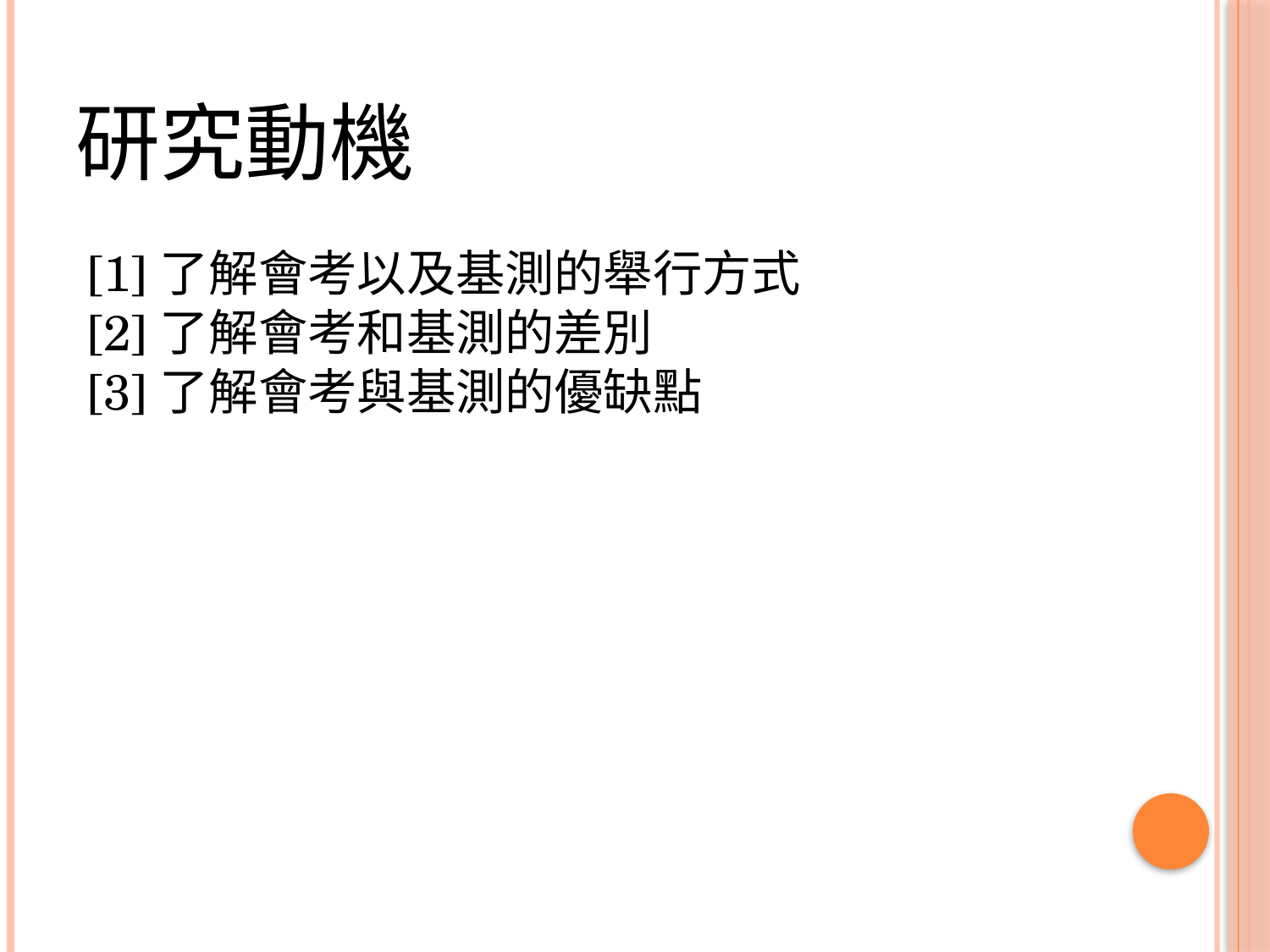

# 研究動機
[1]了解會考以及基測的舉行方式
[2]了解會考和基測的差別
[3]了解會考與基測的優缺點